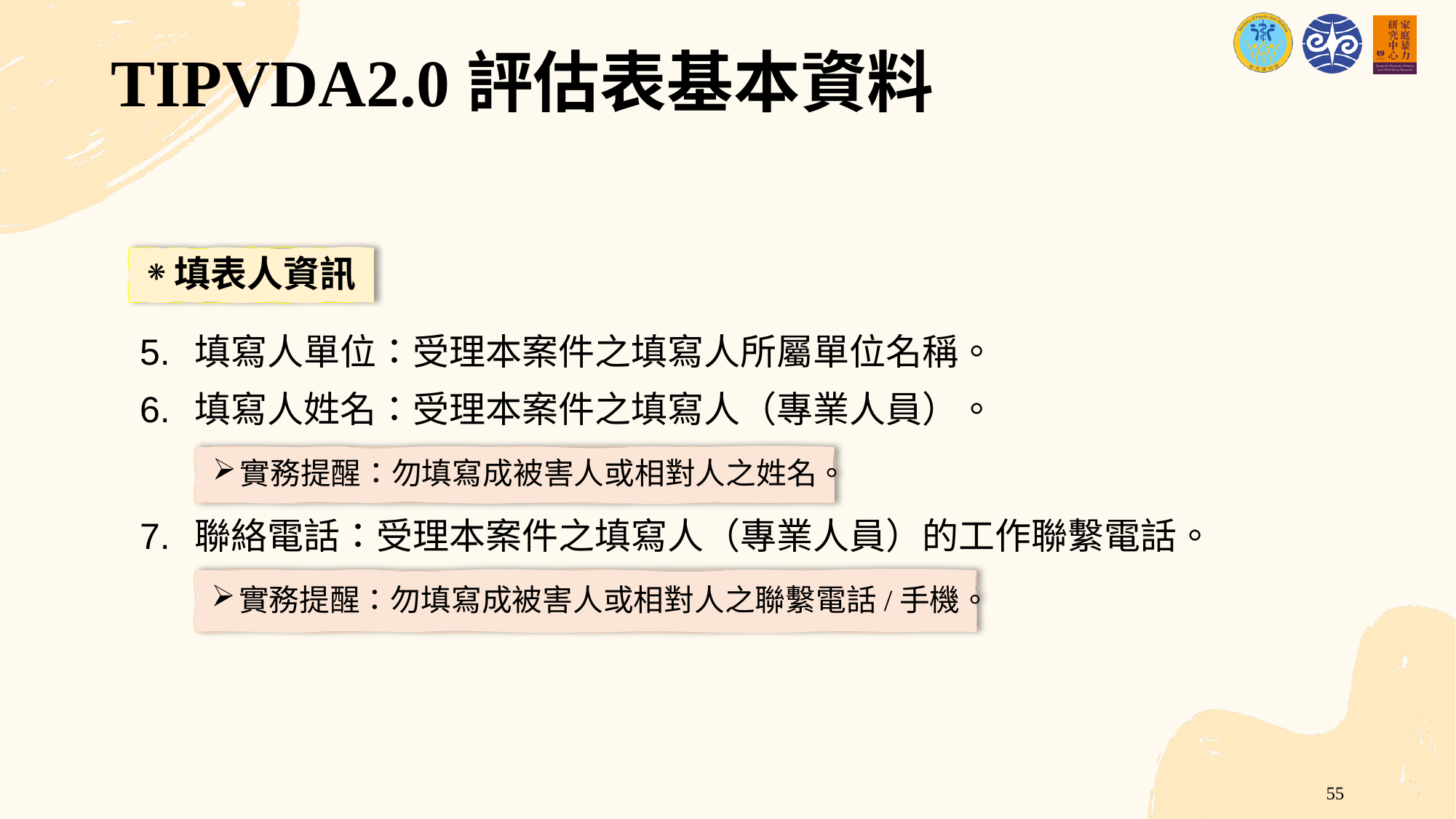

# TIPVDA2.0評估表基本資料
填表人資訊
填寫人單位：受理本案件之填寫人所屬單位名稱。
填寫人姓名：受理本案件之填寫人（專業人員）。
實務提醒：勿填寫成被害人或相對人之姓名。
聯絡電話：受理本案件之填寫人（專業人員）的工作聯繫電話。
實務提醒：勿填寫成被害人或相對人之聯繫電話/手機。
55